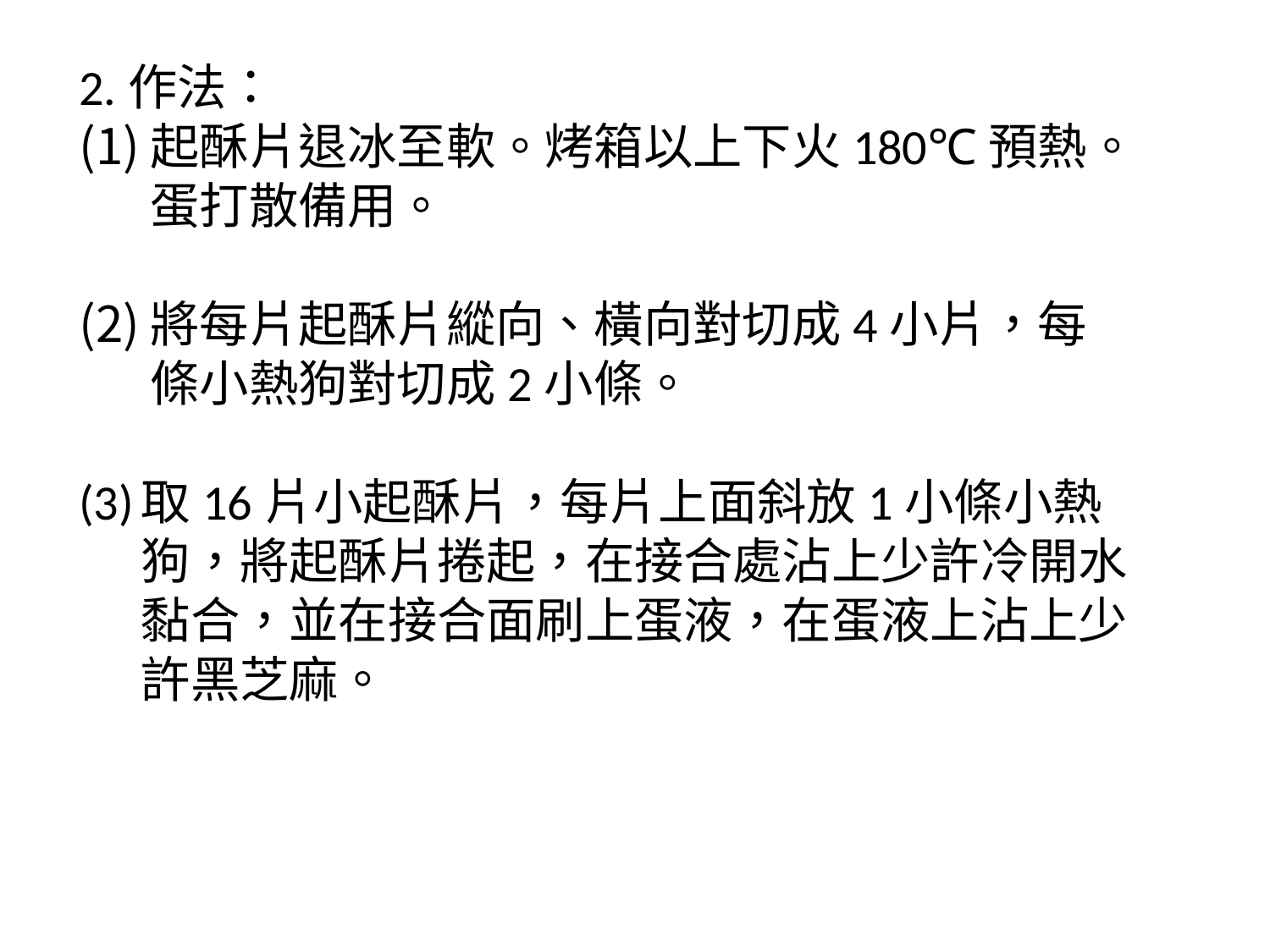

2.作法：
起酥片退冰至軟。烤箱以上下火180℃預熱。蛋打散備用。

將每片起酥片縱向、橫向對切成4小片，每條小熱狗對切成2小條。

(3)	取16片小起酥片，每片上面斜放1小條小熱狗，將起酥片捲起，在接合處沾上少許冷開水黏合，並在接合面刷上蛋液，在蛋液上沾上少許黑芝麻。